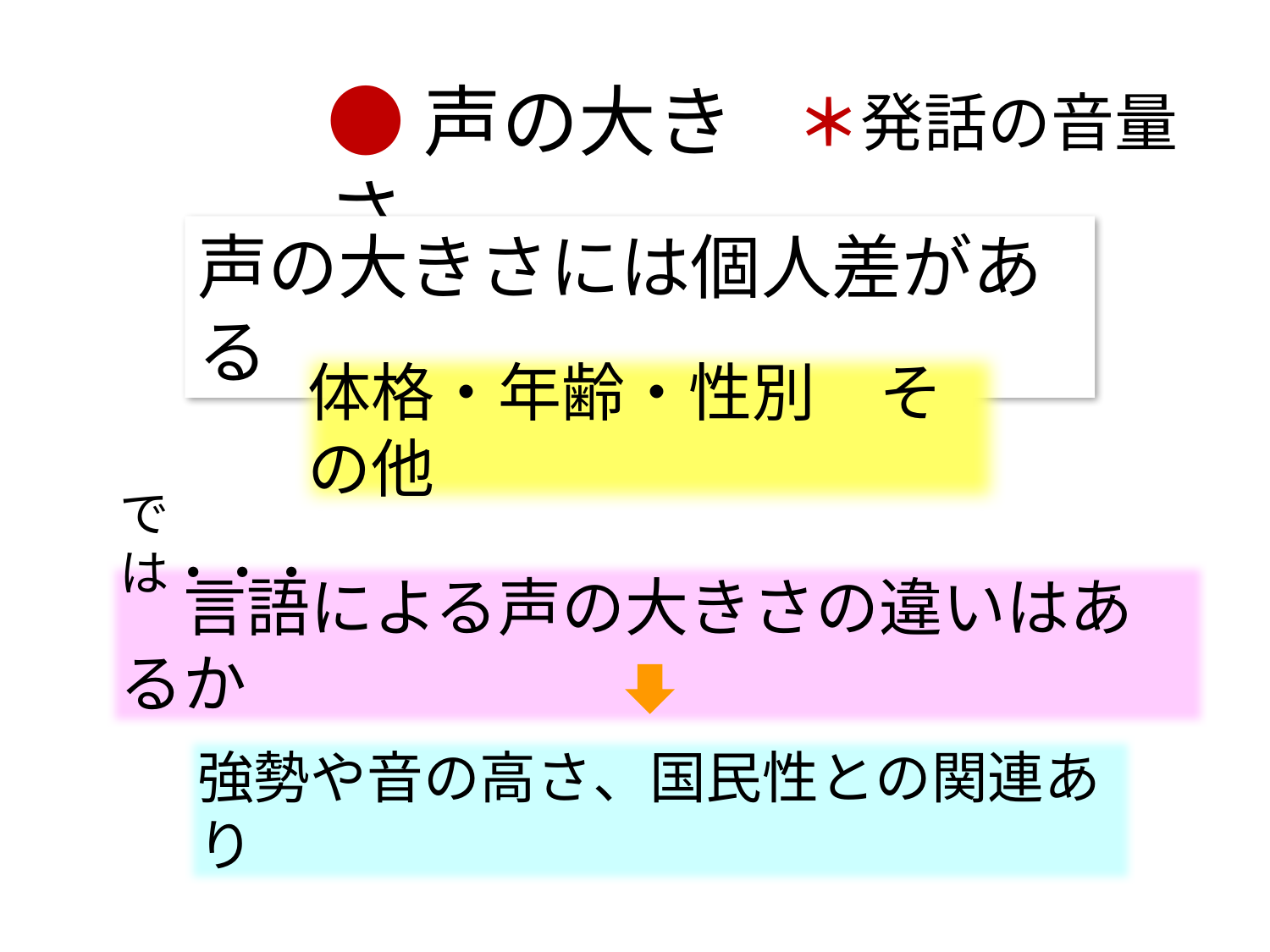

●声の大きさ
＊発話の音量
声の大きさには個人差がある
体格・年齢・性別　その他
では・・・
　言語による声の大きさの違いはあるか

強勢や音の高さ、国民性との関連あり